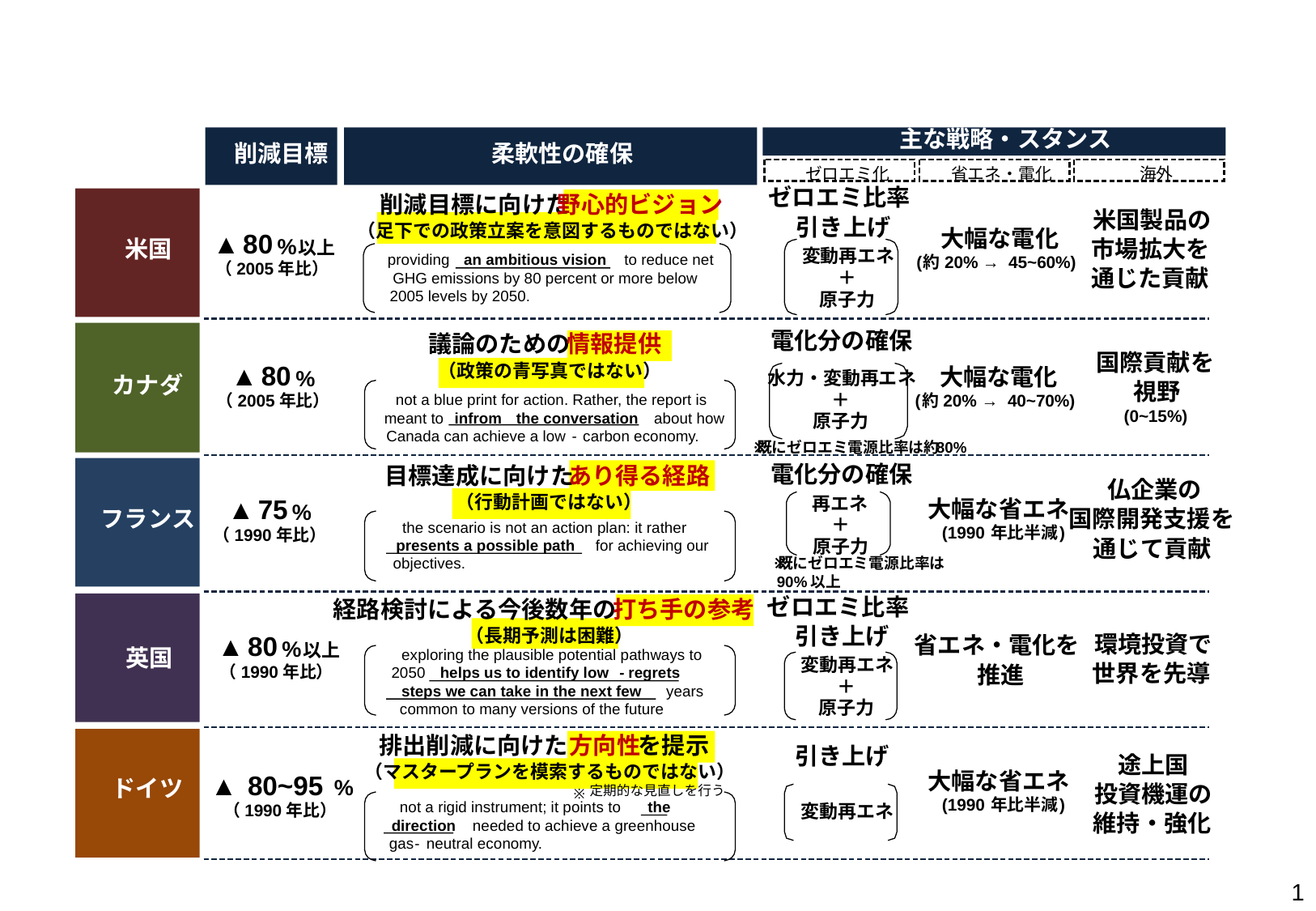

主な戦略・スタンス

削減目標
柔軟性の確保

ゼロエミ化
省エネ・電化
海外
ゼロエミ比率

削減目標に向けた

野心的ビジョン
米国製品の

引き上げ
（足下での政策立案を意図するものではない）
大幅な電化
▲
80
%
米国
市場拡大を
以上

変動再エネ
providing
an ambitious vision
to reduce net
(
約
20%
→
45~60%)
（
2005
年比）
通じた貢献
＋

GHG emissions by 80 percent or more below
2005 levels by 2050.
原子力

電化分の確保
議論のための
情報提供

国際貢献を

▲
80
（政策の青写真ではない）
大幅な電化

%
水力・変動再エネ
カナダ
視野

＋
（
2005
年比）
(
約
20%
→
40~70%)
not a blue print for action. Rather, the report is
(0~15%)
meant to
infrom
the conversation
about how
原子力

Canada can achieve a low
-
carbon economy.
※
既にゼロエミ電源比率は約
80%

電化分の確保

目標達成に向けた
あり得る経路
仏企業の

（行動計画ではない）

再エネ

▲
75
大幅な省エネ
%
フランス
国際開発支援を

＋
the scenario is not an action plan: it rather
(1990
年比半減
)
（
1990
年比）
通じて貢献
原子力
presents a possible path
for achieving our

objectives.
※
既にゼロエミ電源比率は
90%
以上

ゼロエミ比率

経路検討による今後数年の
打ち手の参考

引き上げ
（長期予測は困難）
▲
80
環境投資で
省エネ・電化を
%
以上
英国

exploring the plausible potential pathways to

変動再エネ
世界を先導
推進
（
1990
年比）
2050
helps us to identify low
-
regrets
＋

steps we can take in the next few
years
原子力

common to many versions of the future

排出削減に向けた
方向性

を提示

（マスタープランを模索するものではない）
▲
80~95
ドイツ
%
定期的な見直しを行う
※

not a rigid instrument; it points to
the
（
1990
年比）
変動再エネ

direction
needed to achieve a greenhouse

gas
-
neutral economy.

引き上げ
途上国
大幅な省エネ
投資機運の

(1990
年比半減
)
維持・強化
1